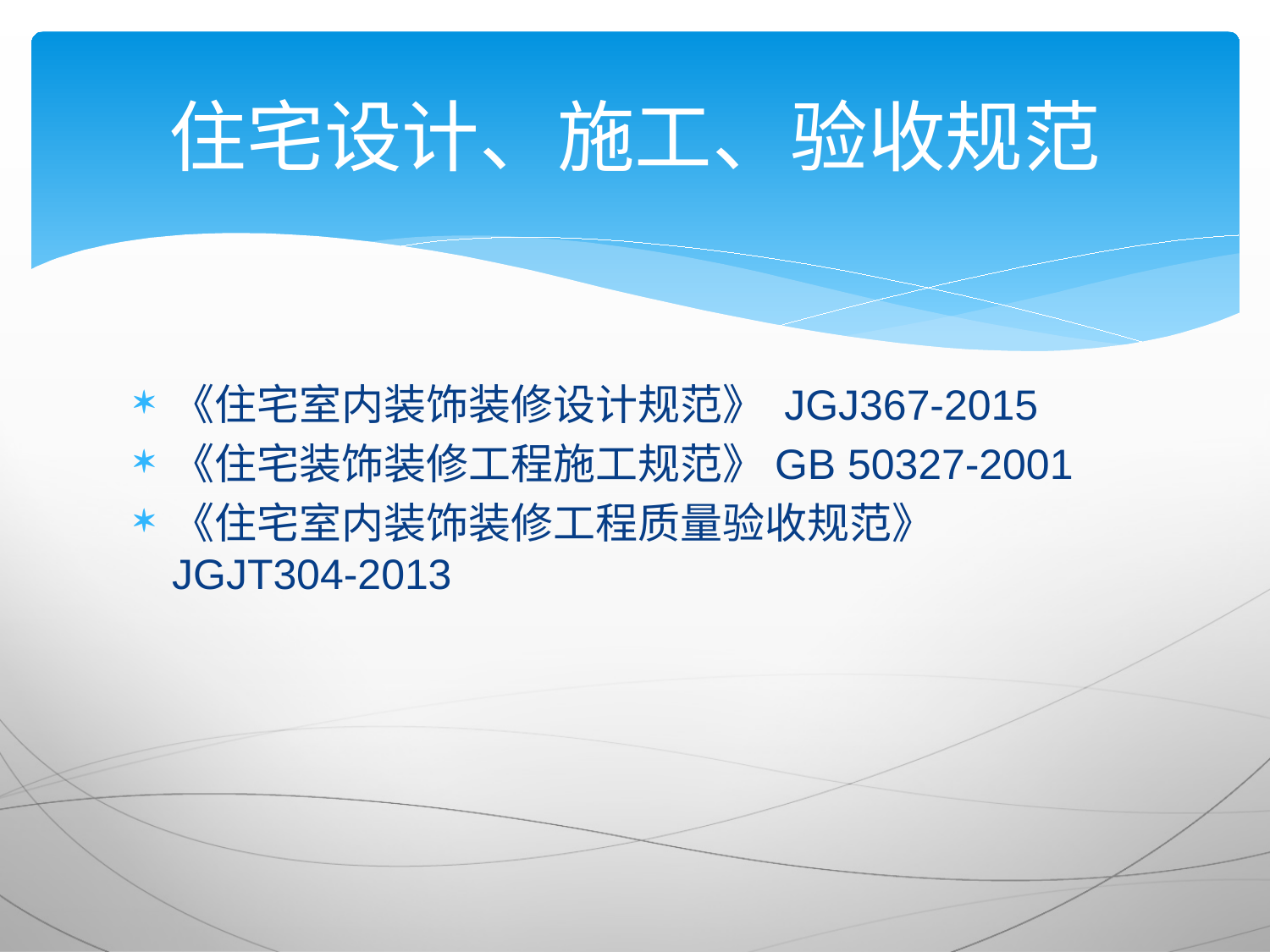

# 住宅设计、施工、验收规范
《住宅室内装饰装修设计规范》 JGJ367-2015
《住宅装饰装修工程施工规范》GB 50327-2001
《住宅室内装饰装修工程质量验收规范》 JGJT304-2013